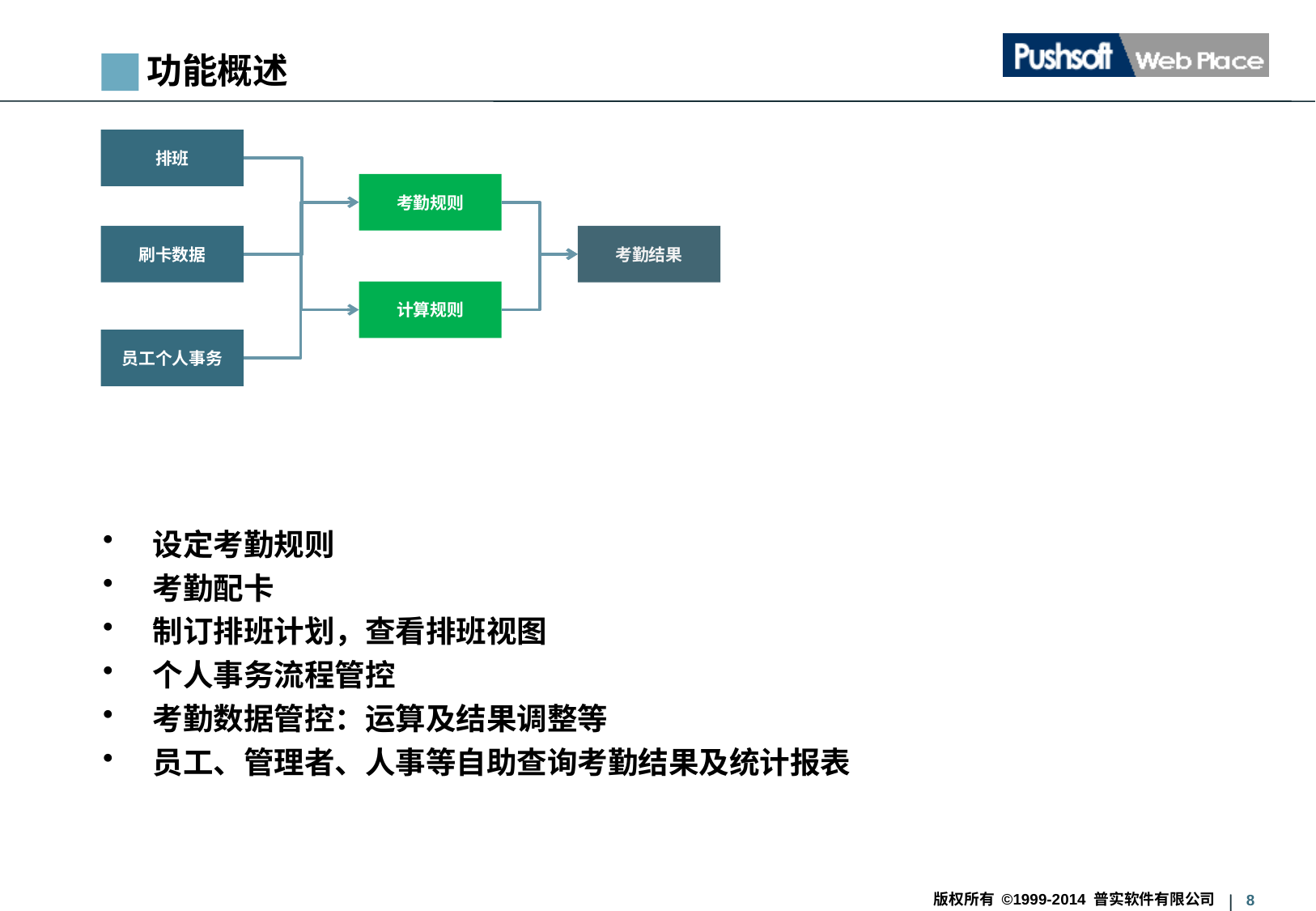

功能概述

排班
考勤规则
刷卡数据
考勤结果
计算规则
员工个人事务
  设定考勤规则
  考勤配卡
  制订排班计划，查看排班视图
  个人事务流程管控
  考勤数据管控：运算及结果调整等
  员工、管理者、人事等自助查询考勤结果及统计报表
版权所有 ©1999-2014 普实软件有限公司
8